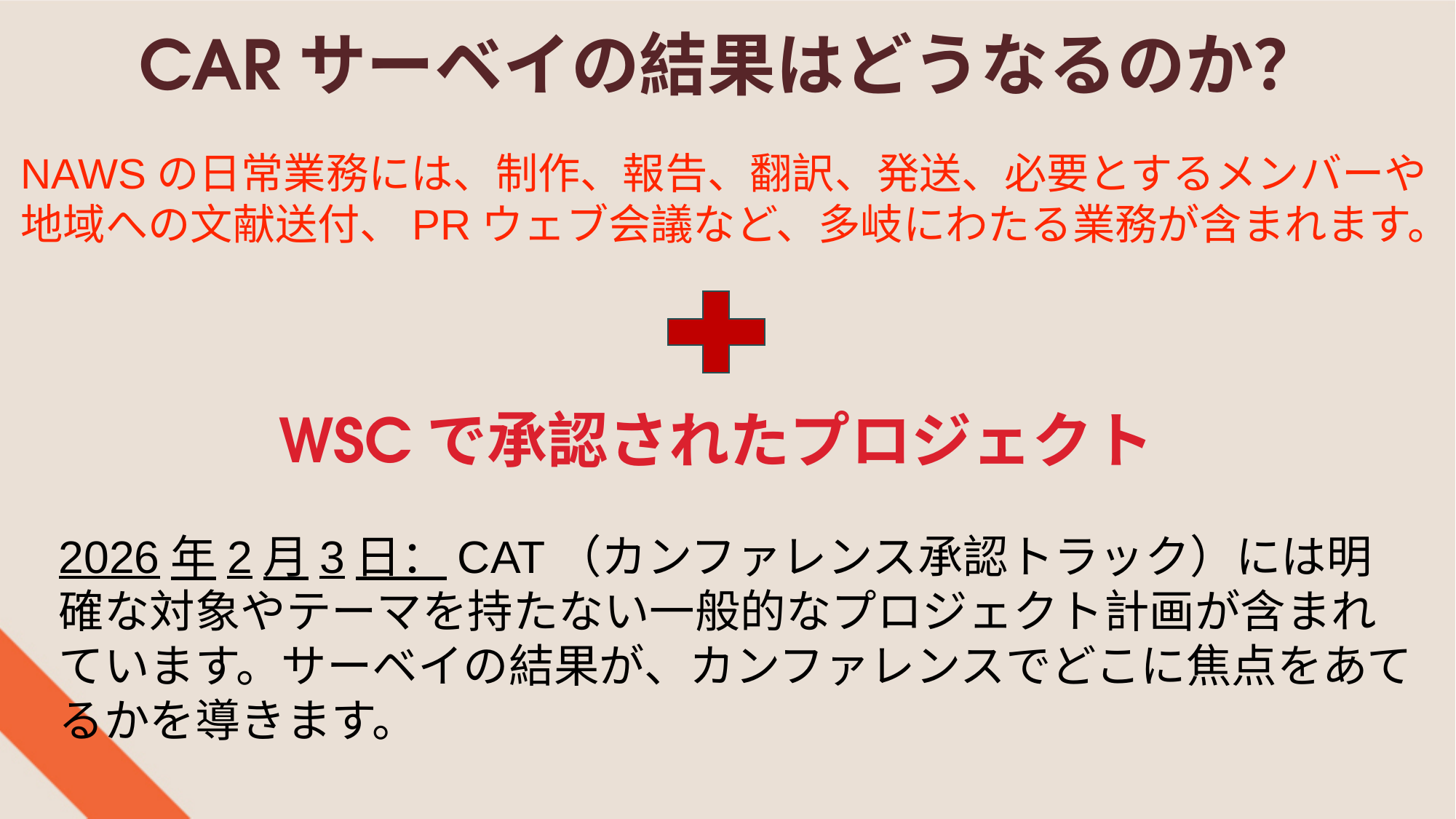

CARサーベイの結果はどうなるのか？
NAWSの日常業務には、制作、報告、翻訳、発送、必要とするメンバーや地域への文献送付、PRウェブ会議など、多岐にわたる業務が含まれます。

WSCで承認されたプロジェクト
2026年2月3日：CAT（カンファレンス承認トラック）には明確な対象やテーマを持たない一般的なプロジェクト計画が含まれています。サーベイの結果が、カンファレンスでどこに焦点をあてるかを導きます。